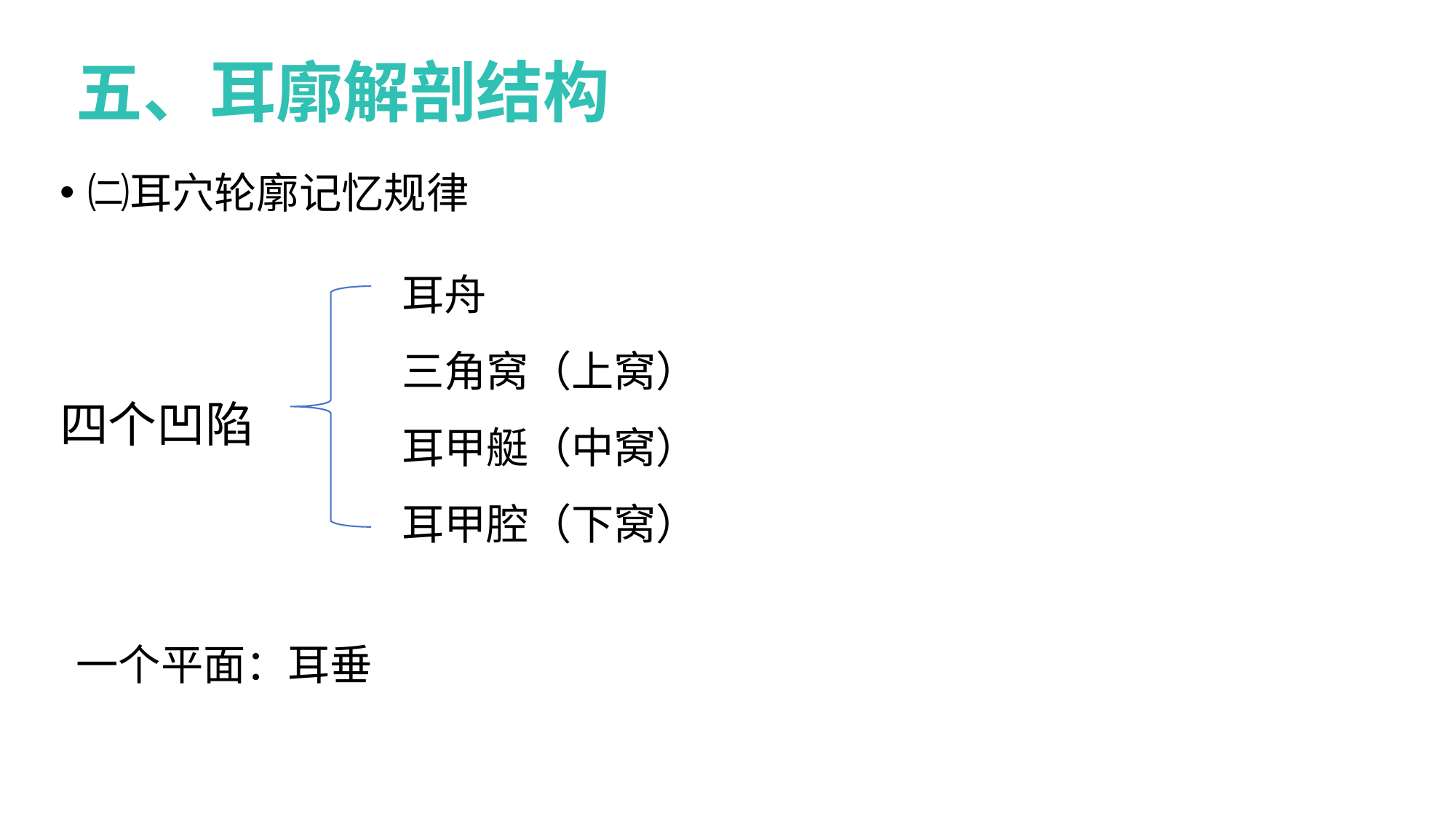

# 五、耳廓解剖结构
㈡耳穴轮廓记忆规律

耳舟
三角窝（上窝）
耳甲艇（中窝）
耳甲腔（下窝）

四个凹陷
一个平面：耳垂